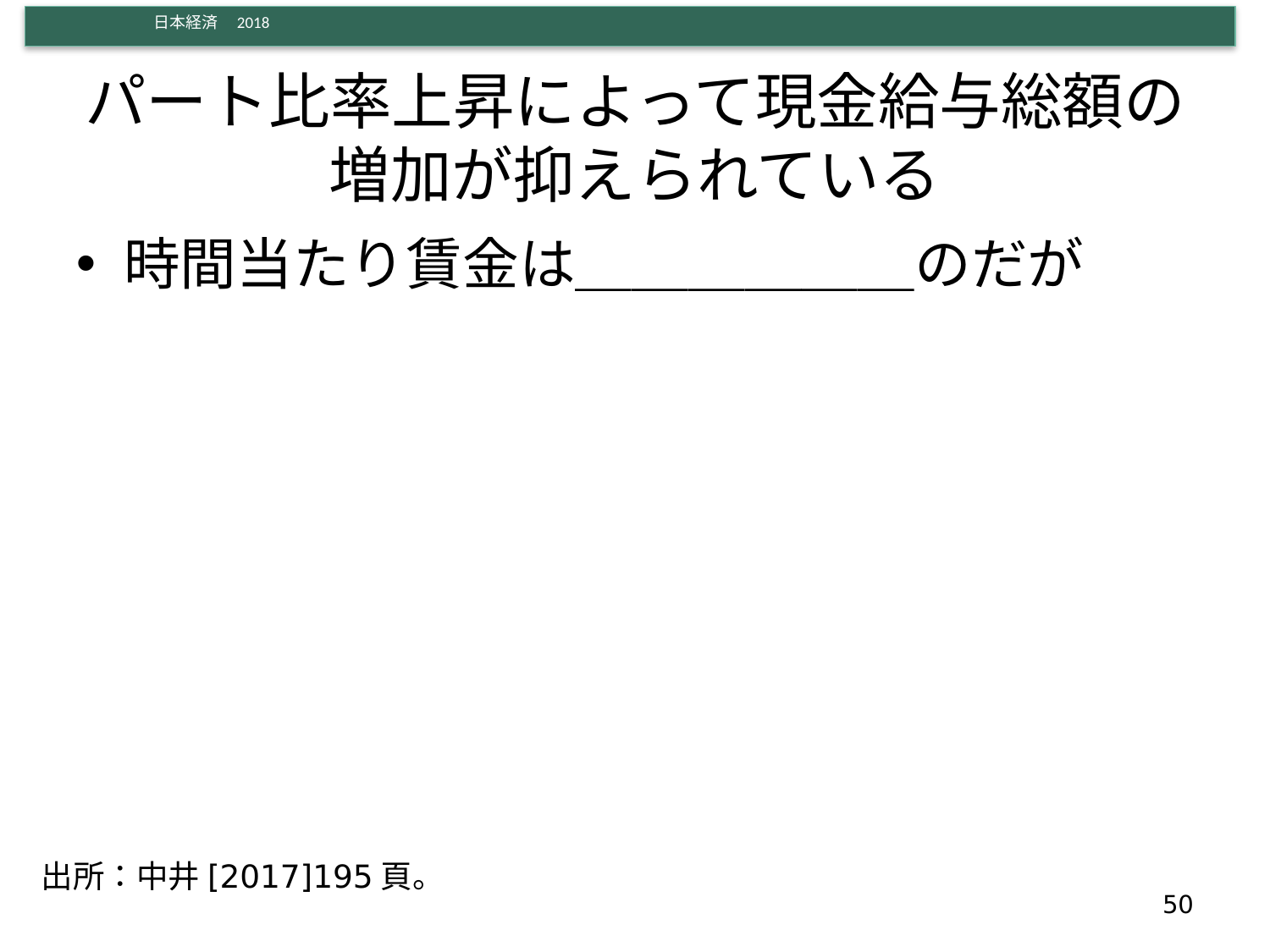

# パート比率上昇によって現金給与総額の増加が抑えられている
時間当たり賃金は＿＿＿＿＿＿のだが
出所：中井[2017]195頁。
50